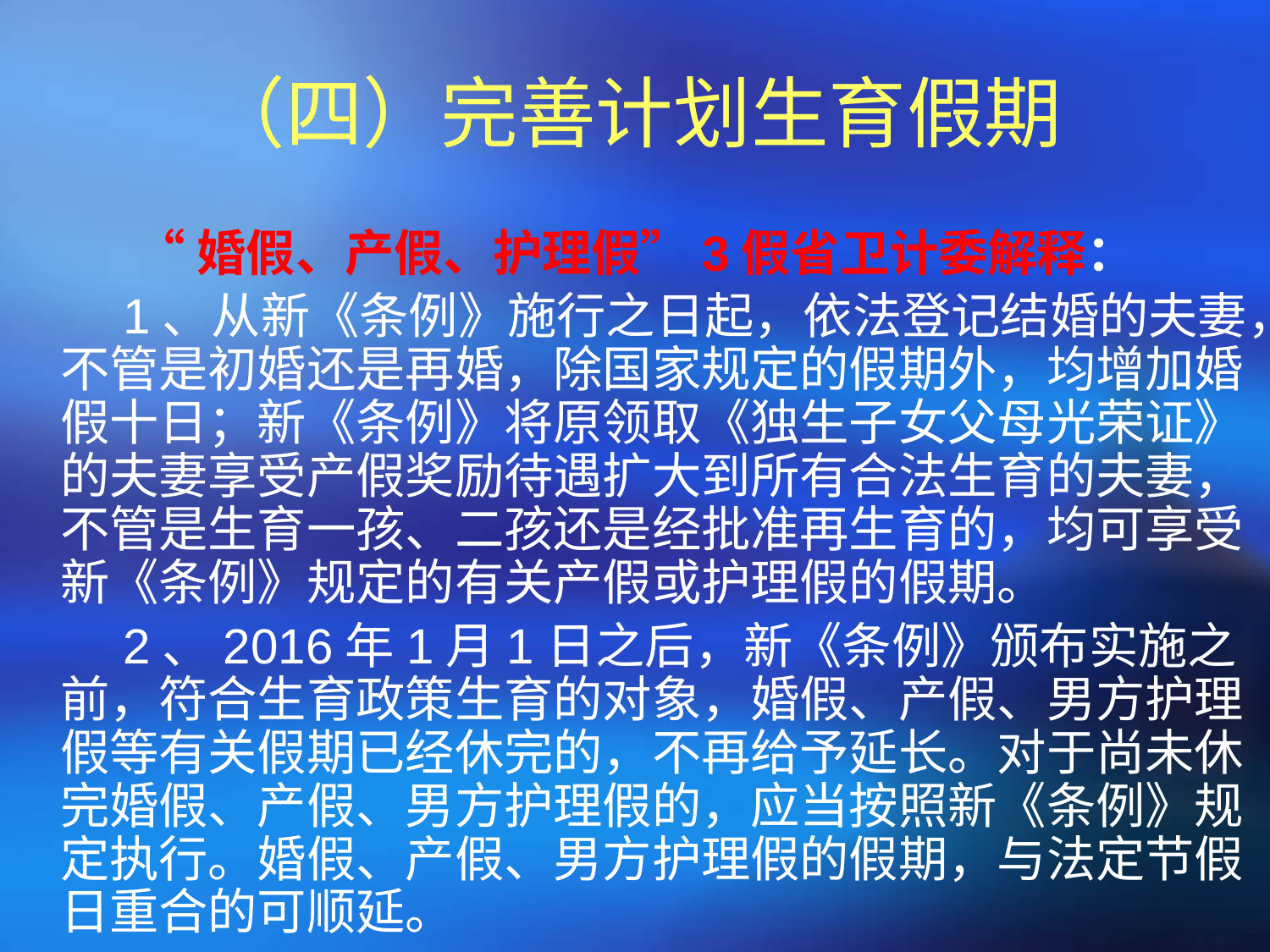

# （四）完善计划生育假期
           “婚假、产假、护理假”3假省卫计委解释：
　　1、从新《条例》施行之日起，依法登记结婚的夫妻，不管是初婚还是再婚，除国家规定的假期外，均增加婚假十日；新《条例》将原领取《独生子女父母光荣证》的夫妻享受产假奖励待遇扩大到所有合法生育的夫妻，不管是生育一孩、二孩还是经批准再生育的，均可享受新《条例》规定的有关产假或护理假的假期。
　　2、2016年1月1日之后，新《条例》颁布实施之前，符合生育政策生育的对象，婚假、产假、男方护理假等有关假期已经休完的，不再给予延长。对于尚未休完婚假、产假、男方护理假的，应当按照新《条例》规定执行。婚假、产假、男方护理假的假期，与法定节假日重合的可顺延。